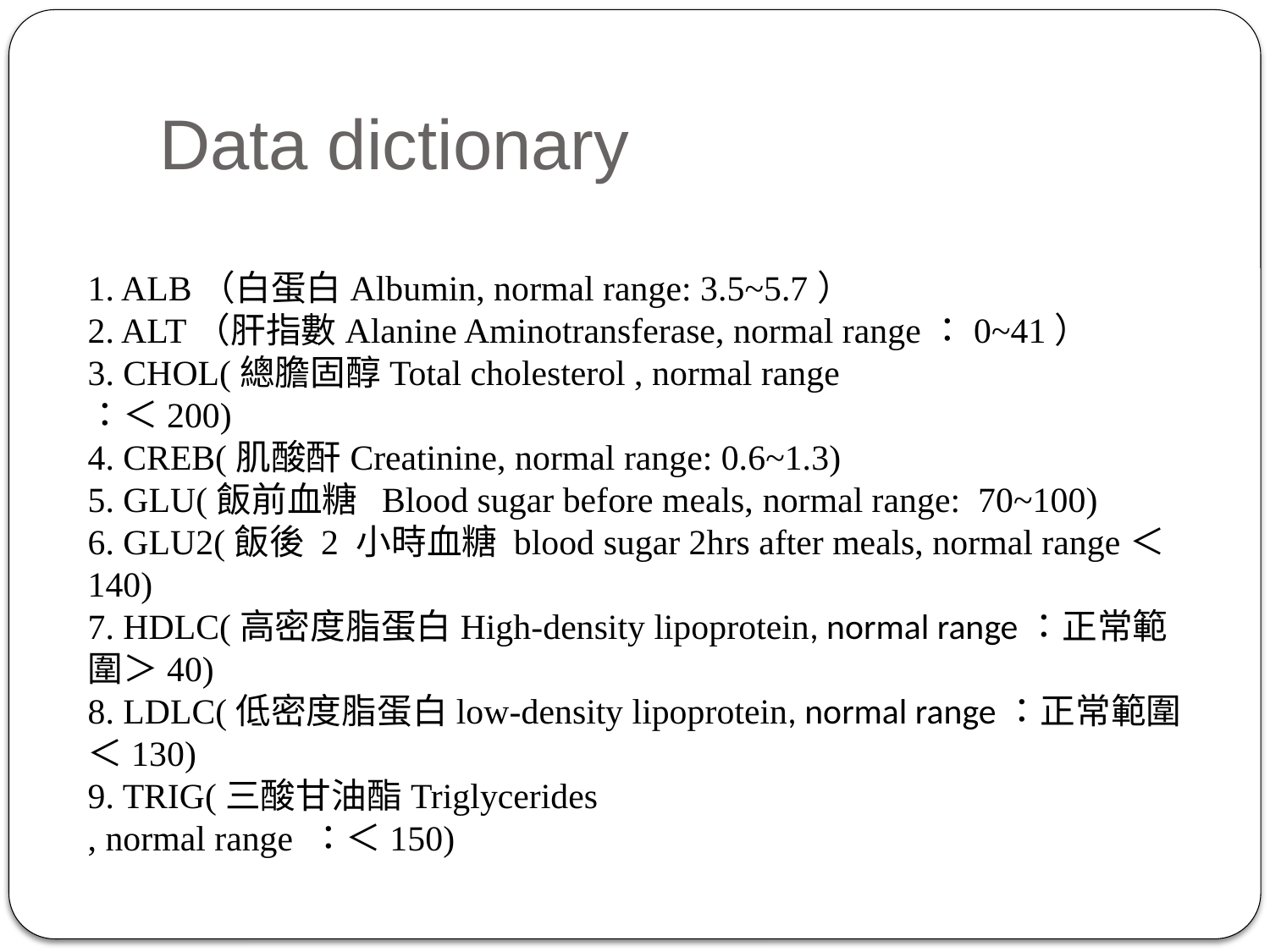

# Data dictionary
1. ALB（白蛋白Albumin, normal range: 3.5~5.7）
2. ALT（肝指數Alanine Aminotransferase, normal range：0~41）
3. CHOL(總膽固醇Total cholesterol , normal range
：＜200)
4. CREB(肌酸酐Creatinine, normal range: 0.6~1.3)
5. GLU(飯前血糖  Blood sugar before meals, normal range:  70~100)
6. GLU2(飯後 2 小時血糖 blood sugar 2hrs after meals, normal range＜140)
7. HDLC(高密度脂蛋白High-density lipoprotein, normal range：正常範圍＞40)
8. LDLC(低密度脂蛋白low-density lipoprotein, normal range：正常範圍＜130)
9. TRIG(三酸甘油酯Triglycerides
, normal range ：＜150)